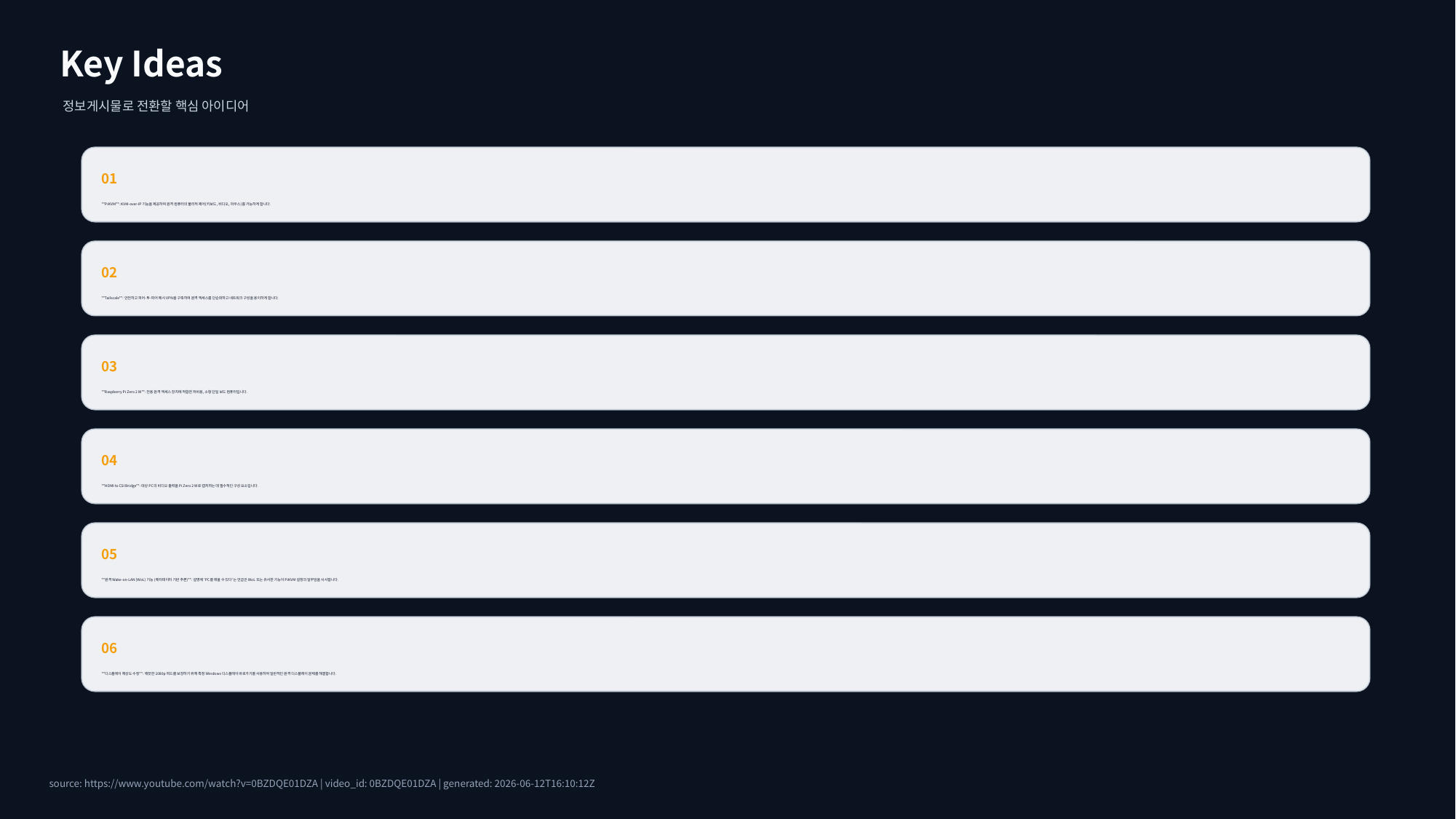

Key Ideas
정보게시물로 전환할 핵심 아이디어

01
**PiKVM**: KVM-over-IP 기능을 제공하여 원격 컴퓨터의 물리적 제어(키보드, 비디오, 마우스)를 가능하게 합니다.

02
**Tailscale**: 안전하고 피어-투-피어 메시 VPN을 구축하여 원격 액세스를 단순화하고 네트워크 구성을 용이하게 합니다.

03
**Raspberry Pi Zero 2 W**: 전용 원격 액세스 장치에 적합한 저비용, 소형 단일 보드 컴퓨터입니다.

04
**HDMI to CSI Bridge**: 대상 PC의 비디오 출력을 Pi Zero 2 W로 캡처하는 데 필수적인 구성 요소입니다.

05
**원격 Wake-on-LAN (WoL) 기능 (메타데이터 기반 추론)**: 설명에 'PC를 깨울 수 있다'는 언급은 WoL 또는 유사한 기능이 PiKVM 설정의 일부임을 시사합니다.

06
**디스플레이 해상도 수정**: 깨끗한 1080p 피드를 보장하기 위해 특정 Windows 디스플레이 바로가기를 사용하여 일반적인 원격 디스플레이 문제를 해결합니다.
source: https://www.youtube.com/watch?v=0BZDQE01DZA | video_id: 0BZDQE01DZA | generated: 2026-06-12T16:10:12Z